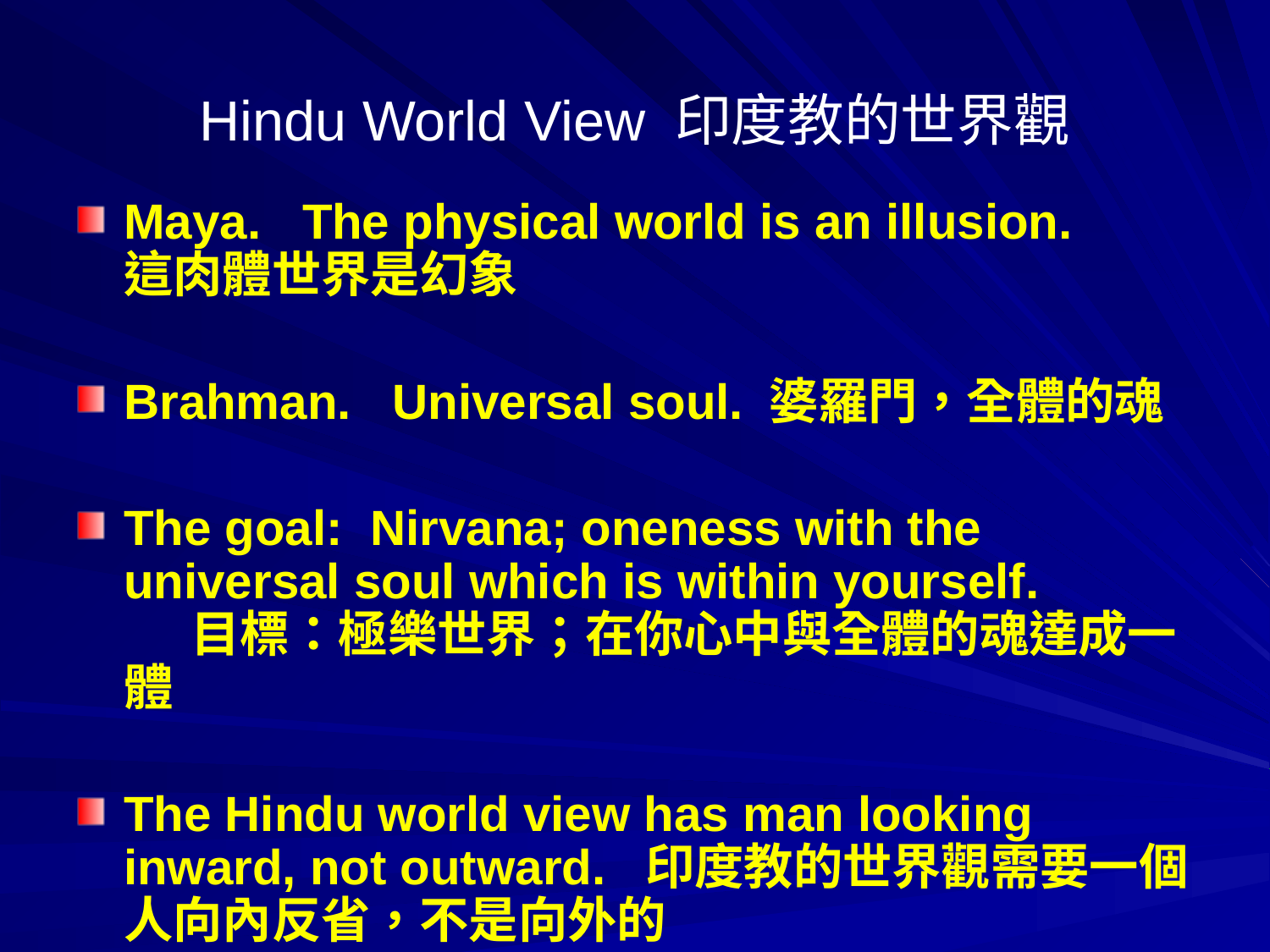

# Hindu World View 印度教的世界觀
Maya.   The physical world is an illusion.      這肉體世界是幻象

Brahman.   Universal soul. 婆羅門，全體的魂

The goal:  Nirvana; oneness with the universal soul which is within yourself.                目標：極樂世界；在你心中與全體的魂達成一體

The Hindu world view has man looking inward, not outward.  印度教的世界觀需要一個人向內反省，不是向外的